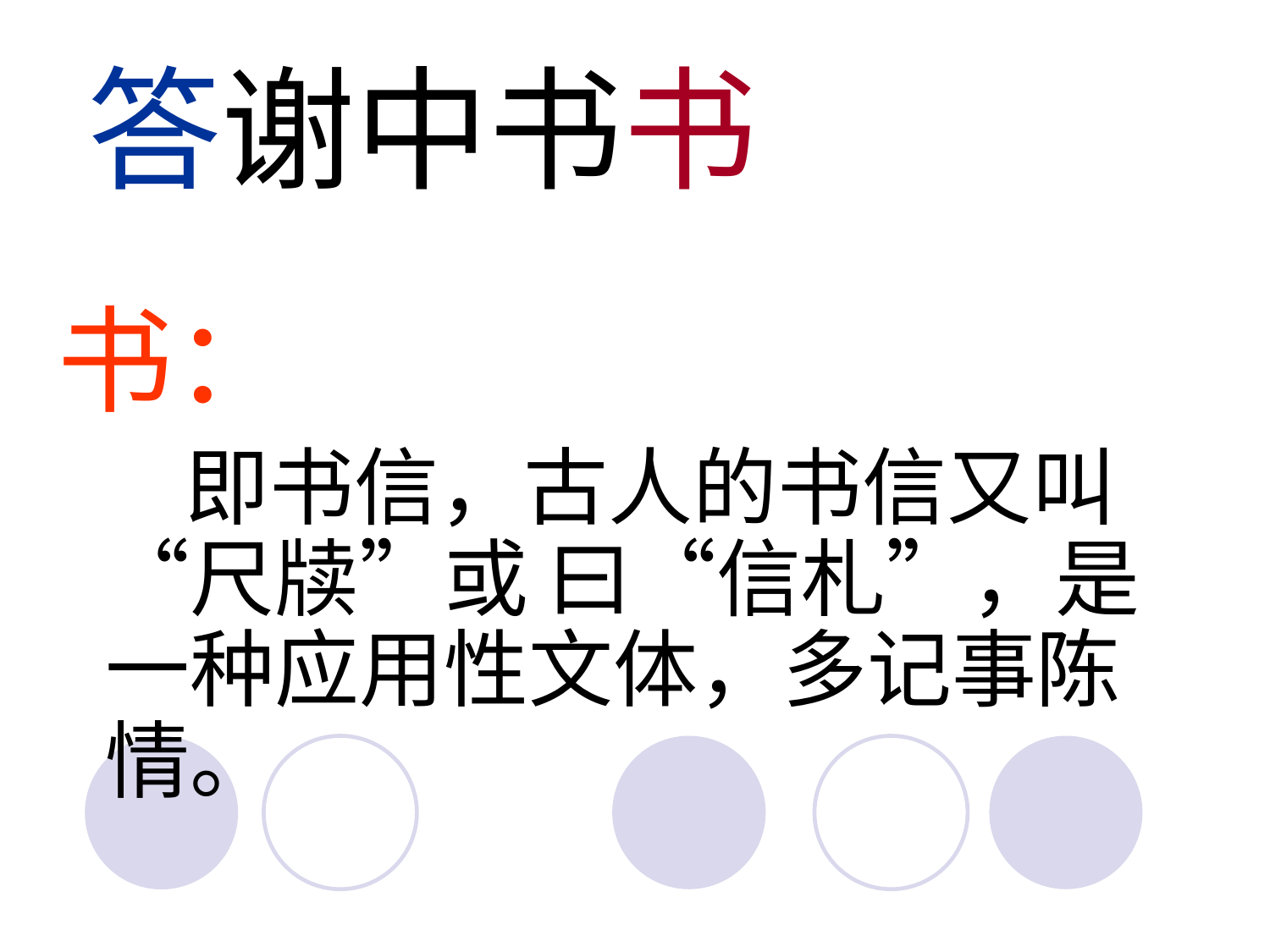

# 答谢中书书
书：
         即书信，古人的书信又叫“尺牍”或 曰“信札”，是一种应用性文体，多记事陈情。